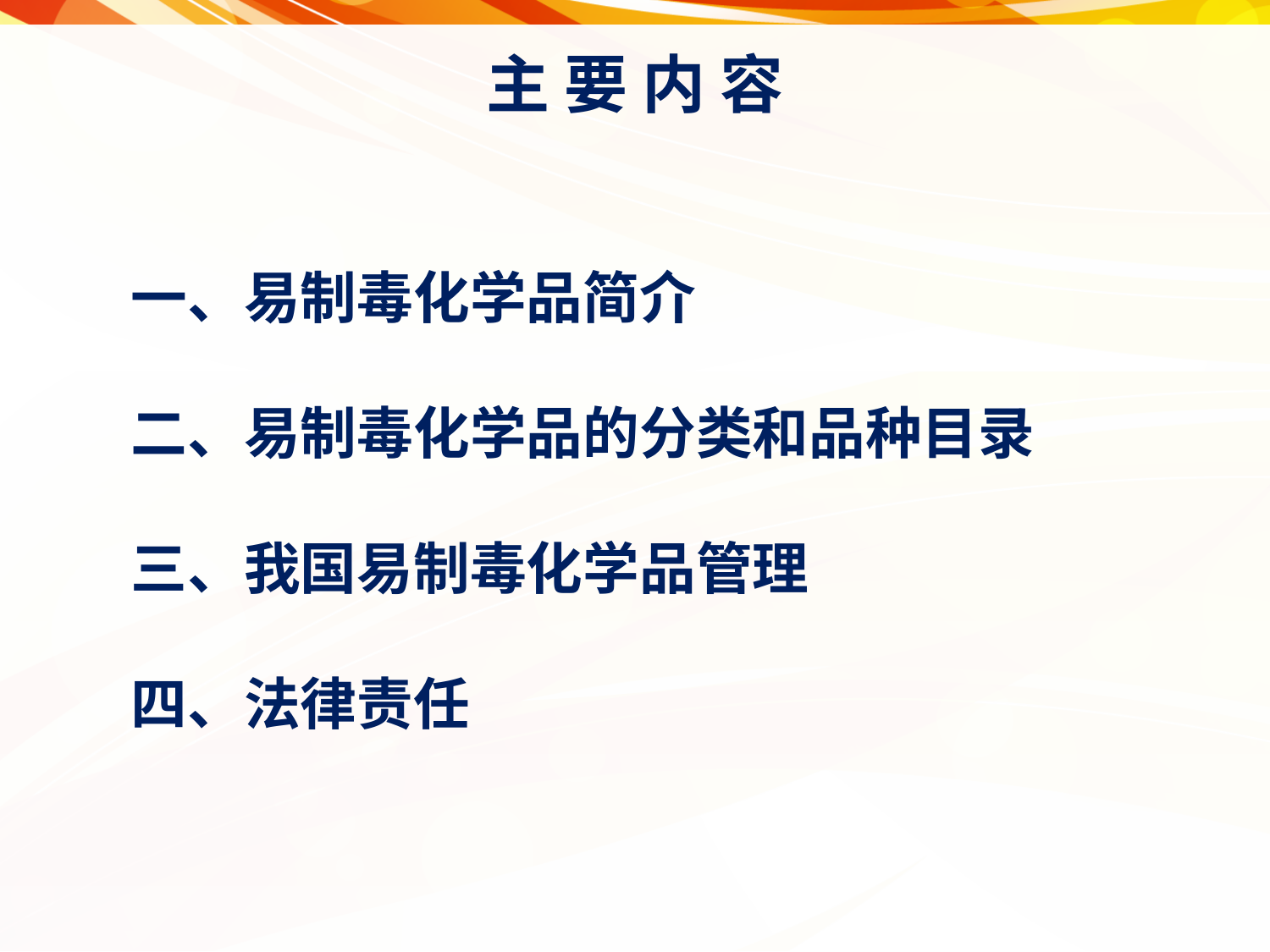

主 要 内 容
一、易制毒化学品简介
二、易制毒化学品的分类和品种目录
三、我国易制毒化学品管理
四、法律责任